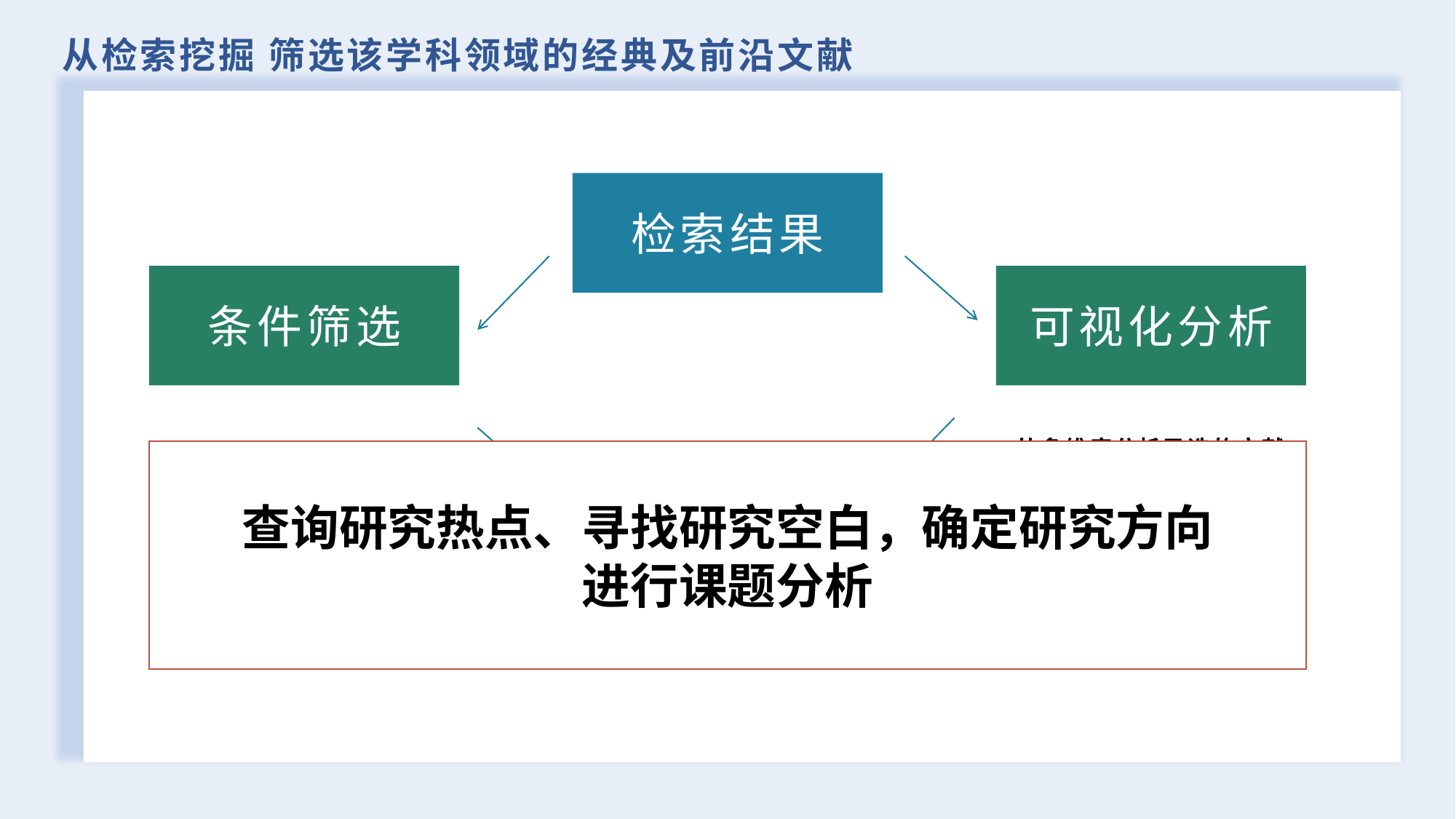

从检索挖掘 筛选该学科领域的经典及前沿文献
查询研究热点、寻找研究空白，确定研究方向
课题分析

检索结果

条件筛选
可视化分析
从多维度分析已选的文献或者全部文献,帮助我们深入了解检索结果文献之间的互引关系
根据主题、文献来源、学科分类、作者、基金、下载量和引用量等进行有条件的筛选，缩小检索范围
查询研究热点、寻找研究空白，确定研究方向
进行课题分析
所需文献资料